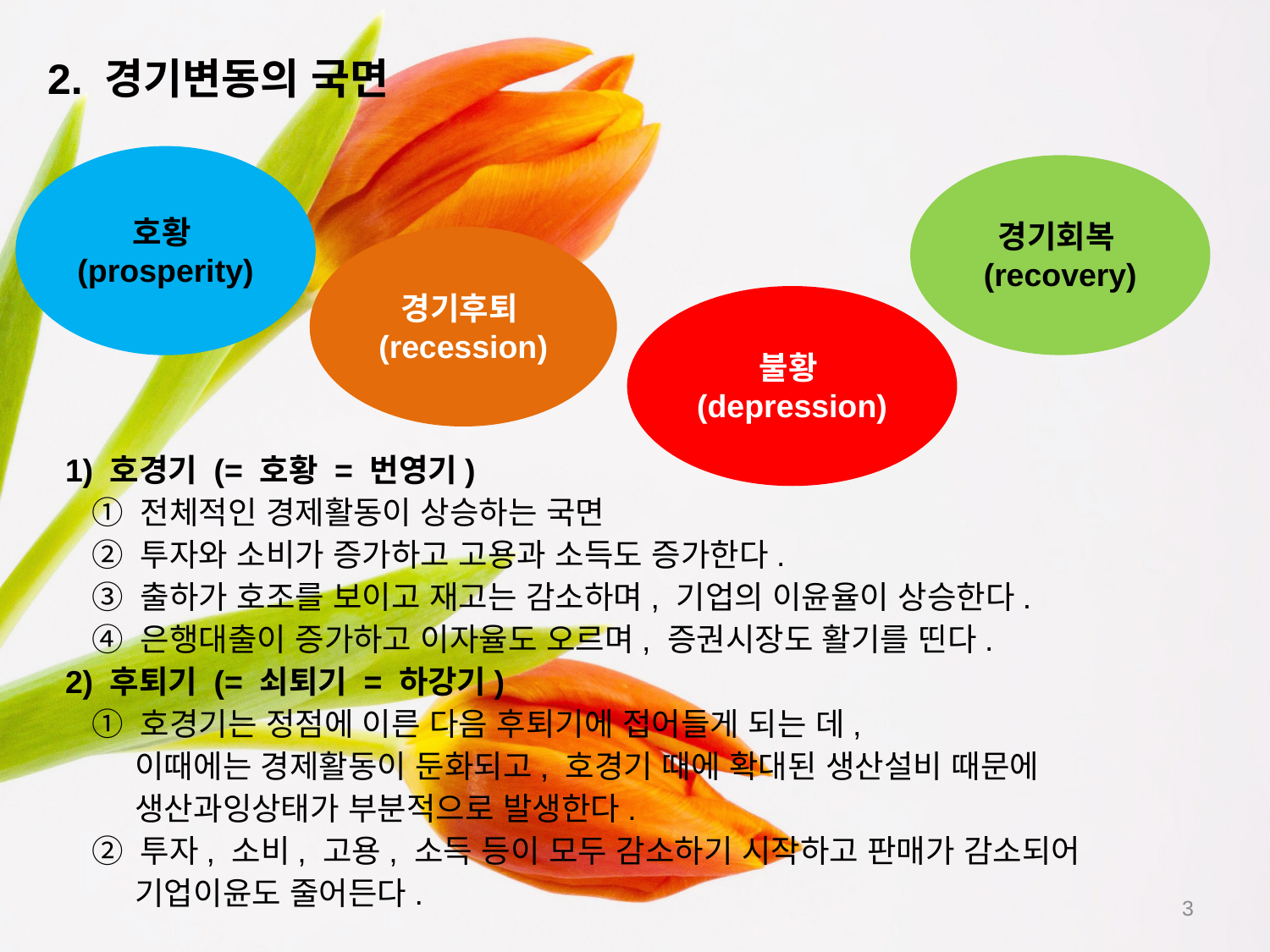

2. 경기변동의 국면

  1) 호경기 (= 호황 = 번영기)
     ① 전체적인 경제활동이 상승하는 국면
     ② 투자와 소비가 증가하고 고용과 소득도 증가한다.
     ③ 출하가 호조를 보이고 재고는 감소하며, 기업의 이윤율이 상승한다.
     ④ 은행대출이 증가하고 이자율도 오르며, 증권시장도 활기를 띤다.
  2) 후퇴기 (= 쇠퇴기 = 하강기)
     ① 호경기는 정점에 이른 다음 후퇴기에 접어들게 되는 데,
         이때에는 경제활동이 둔화되고, 호경기 때에 확대된 생산설비 때문에
         생산과잉상태가 부분적으로 발생한다.
     ② 투자, 소비, 고용, 소득 등이 모두 감소하기 시작하고 판매가 감소되어
         기업이윤도 줄어든다.

호황(prosperity)
경기회복(recovery)
경기후퇴(recession)
불황(depression)
3